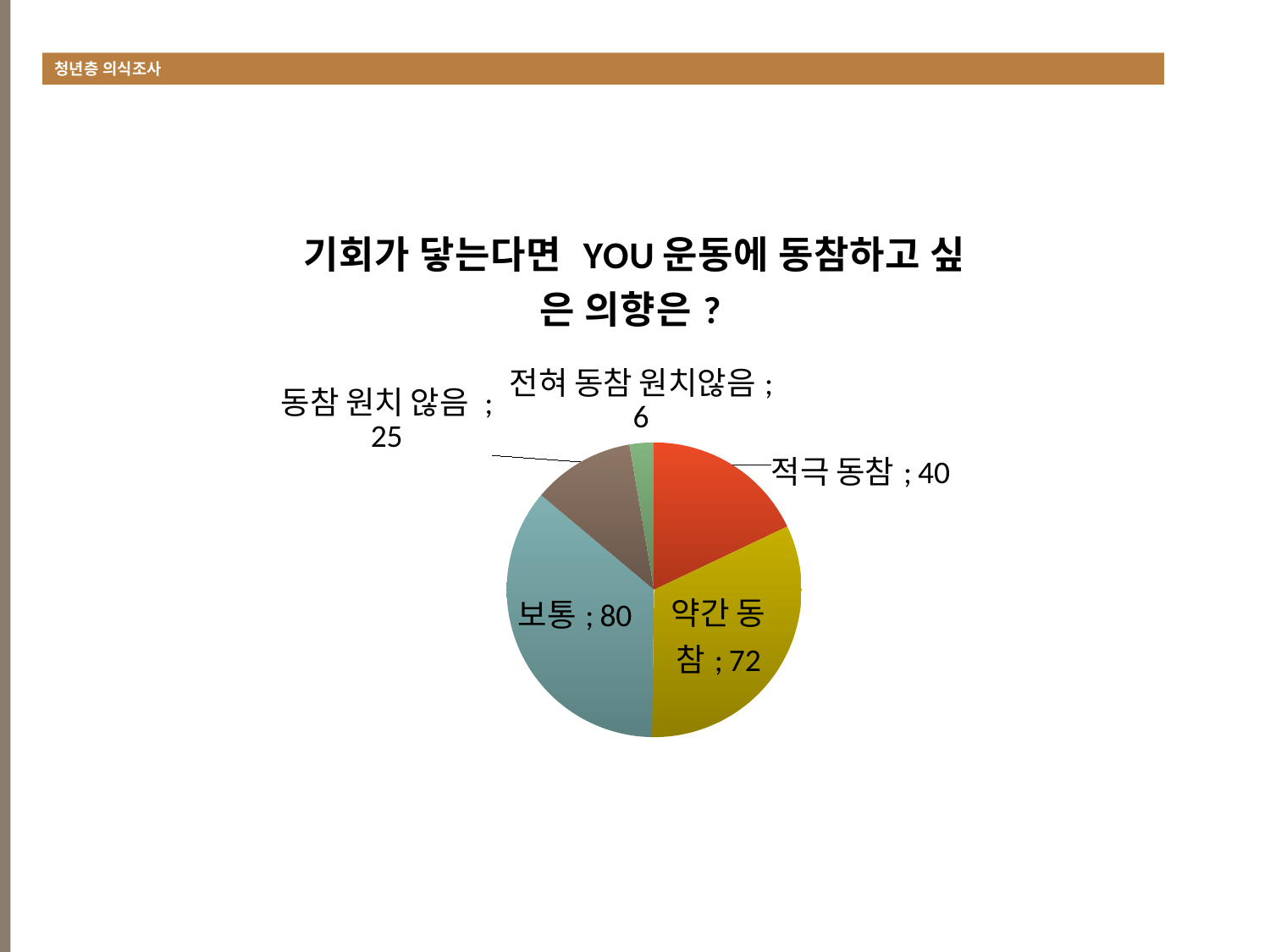

청년층 의식조사

#

### Chart:

| Category | 기회가 닿는다면 YOU운동에 동참하고 싶은 의향은?  |
|---|---|
| 적극 동참 | 40.0 |
| 약간 동참 | 72.0 |
| 보통 | 80.0 |
| 동참 원치 않음  | 25.0 |
| 전혀 동참 원치않음 | 6.0 |